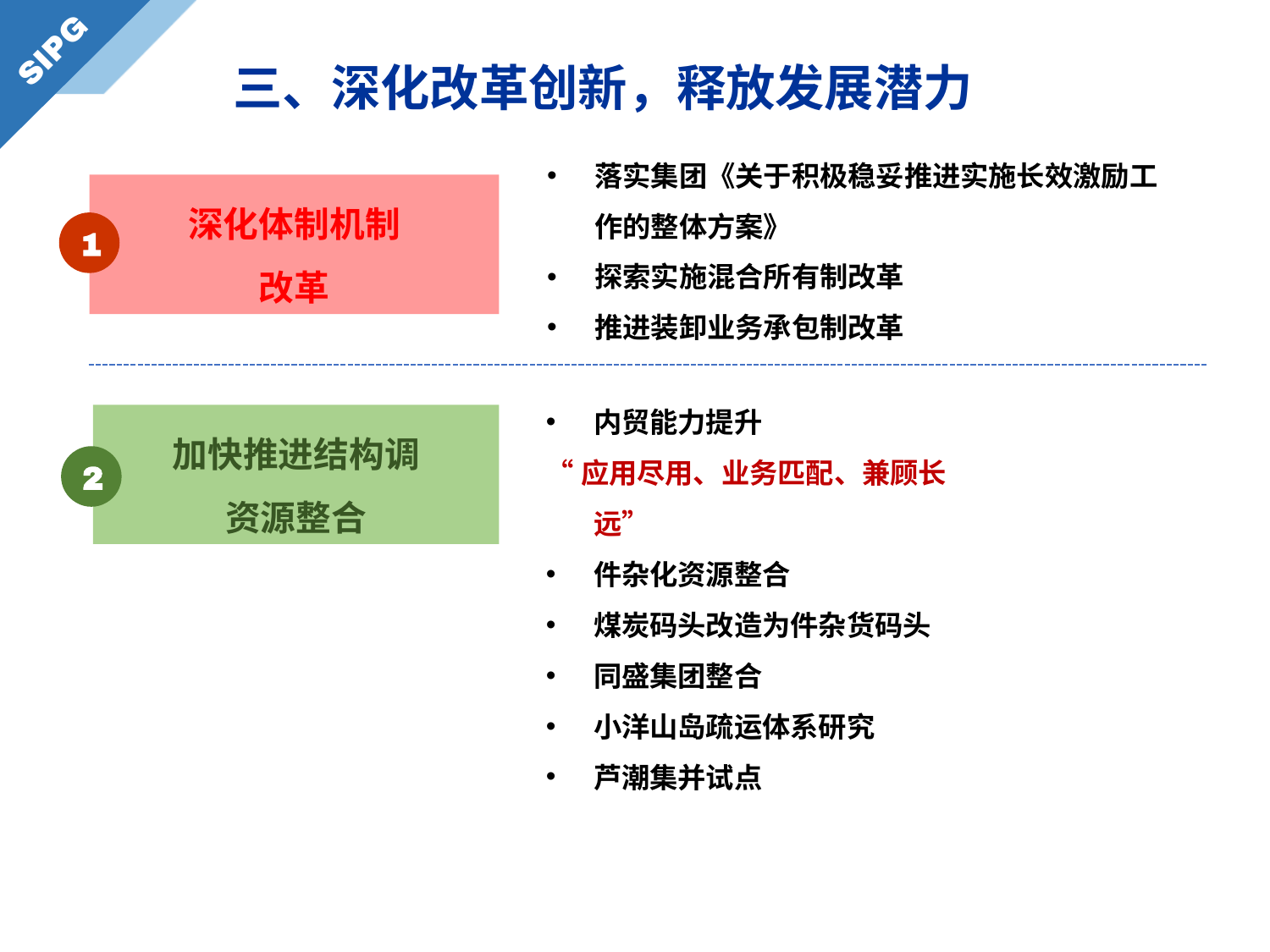

SIPG
三、深化改革创新，释放发展潜力
落实集团《关于积极稳妥推进实施长效激励工作的整体方案》
探索实施混合所有制改革
推进装卸业务承包制改革
深化体制机制
改革
1
内贸能力提升
“应用尽用、业务匹配、兼顾长远”
件杂化资源整合
煤炭码头改造为件杂货码头
同盛集团整合
小洋山岛疏运体系研究
芦潮集并试点
加快推进结构调
资源整合
2